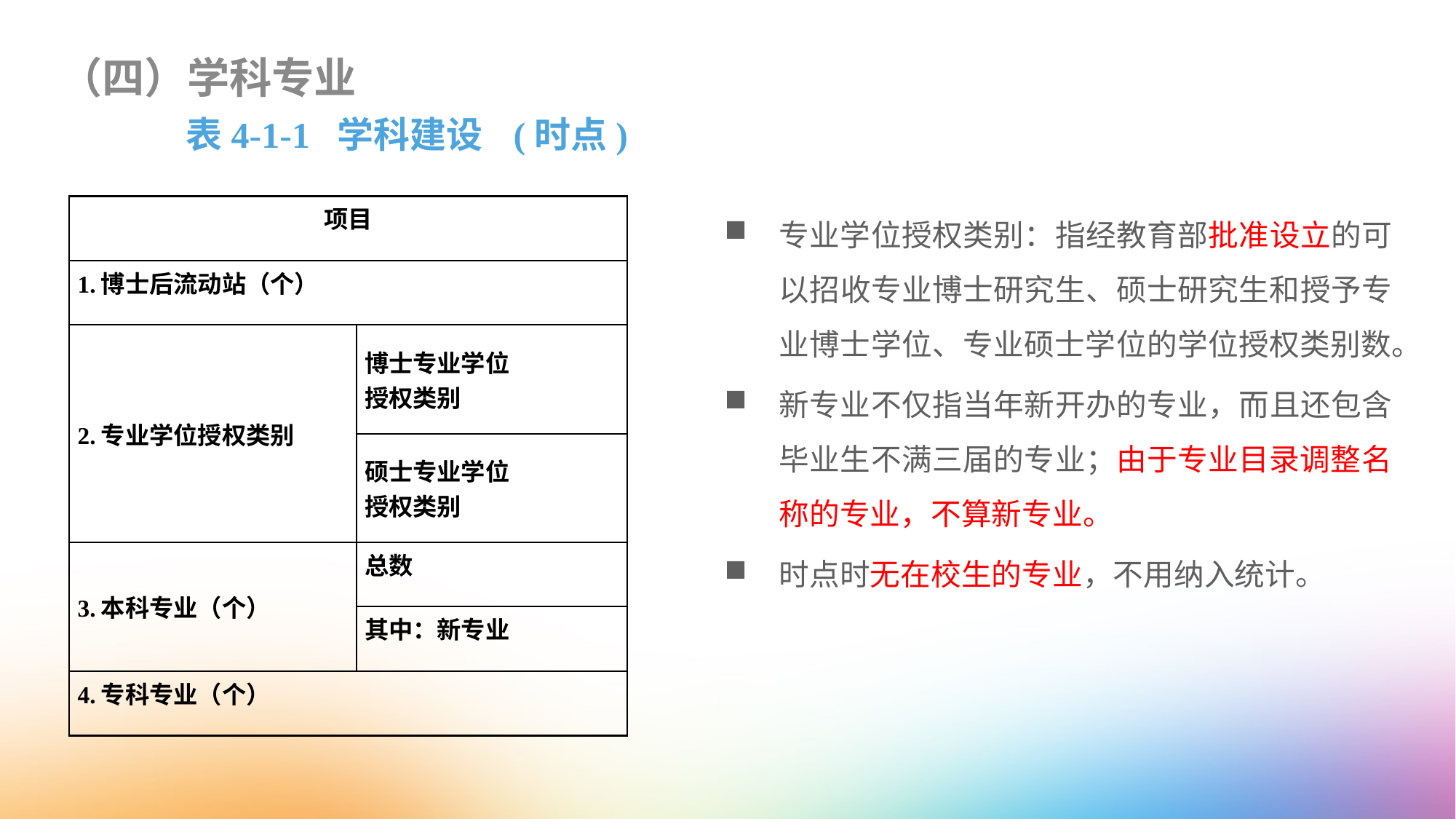

（四）学科专业
表4-1-1  学科建设	(时点)
专业学位授权类别：指经教育部批准设立的可以招收专业博士研究生、硕士研究生和授予专业博士学位、专业硕士学位的学位授权类别数。
新专业不仅指当年新开办的专业，而且还包含毕业生不满三届的专业；由于专业目录调整名称的专业，不算新专业。
时点时无在校生的专业，不用纳入统计。
| 项目 |  |
| --- | --- |
| 1.博士后流动站（个） |  |
| 2.专业学位授权类别 | 博士专业学位 授权类别 |
|  | 硕士专业学位 授权类别 |
| 3.本科专业（个） | 总数 |
|  | 其中：新专业 |
| 4.专科专业（个） |  |